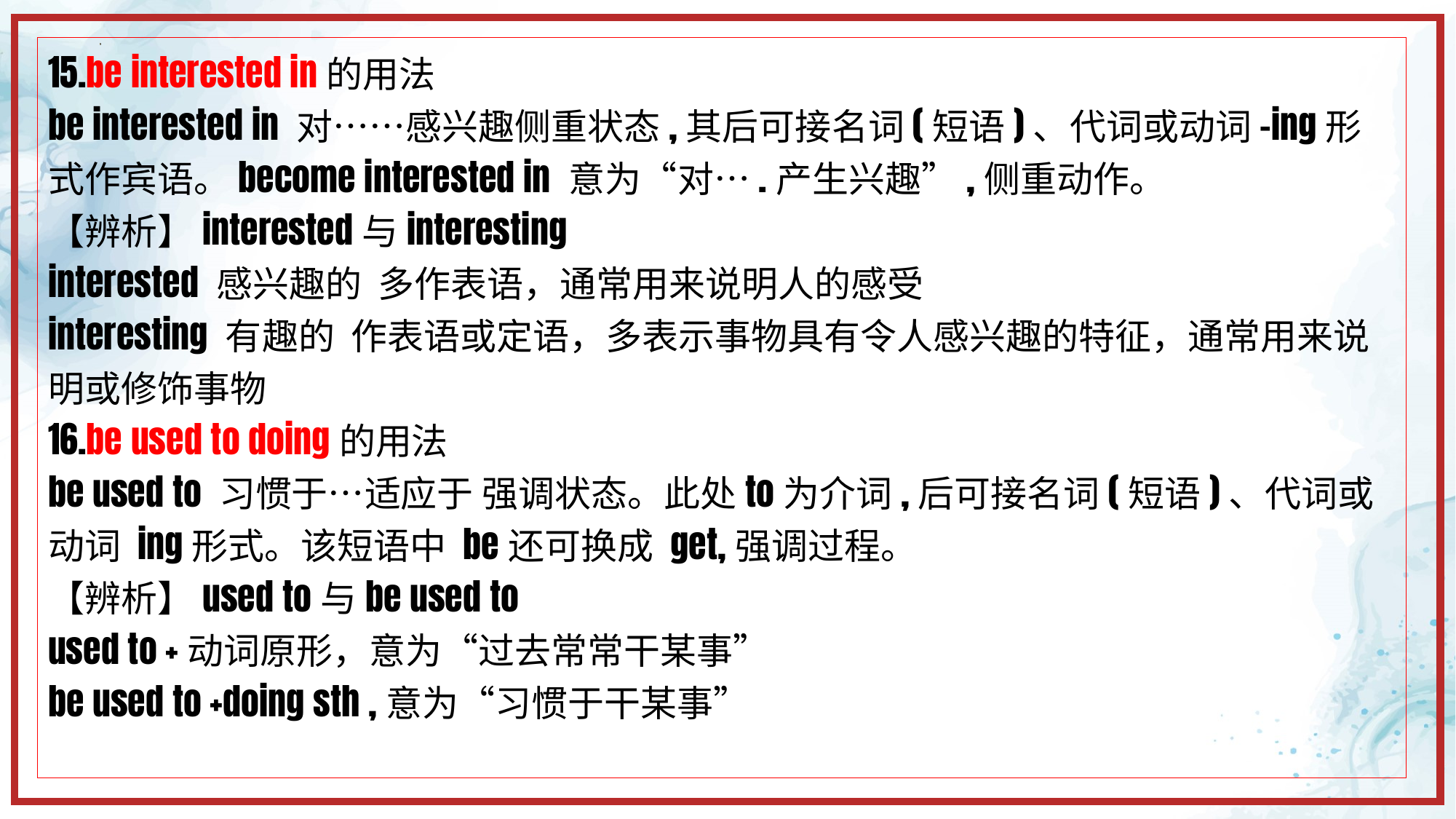

15.be interested in的用法
be interested in 对……感兴趣侧重状态,其后可接名词(短语)、代词或动词-ing形式作宾语。become interested in 意为“对….产生兴趣”,侧重动作。
【辨析】interested与interesting
interested 感兴趣的  多作表语，通常用来说明人的感受
interesting 有趣的  作表语或定语，多表示事物具有令人感兴趣的特征，通常用来说明或修饰事物
16.be used to doing的用法
be used to 习惯于…适应于 强调状态。此处to为介词,后可接名词(短语)、代词或动词 ing形式。该短语中 be还可换成 get,强调过程。
【辨析】used to与be used to
used to +动词原形，意为“过去常常干某事”
be used to +doing sth ,意为“习惯于干某事”